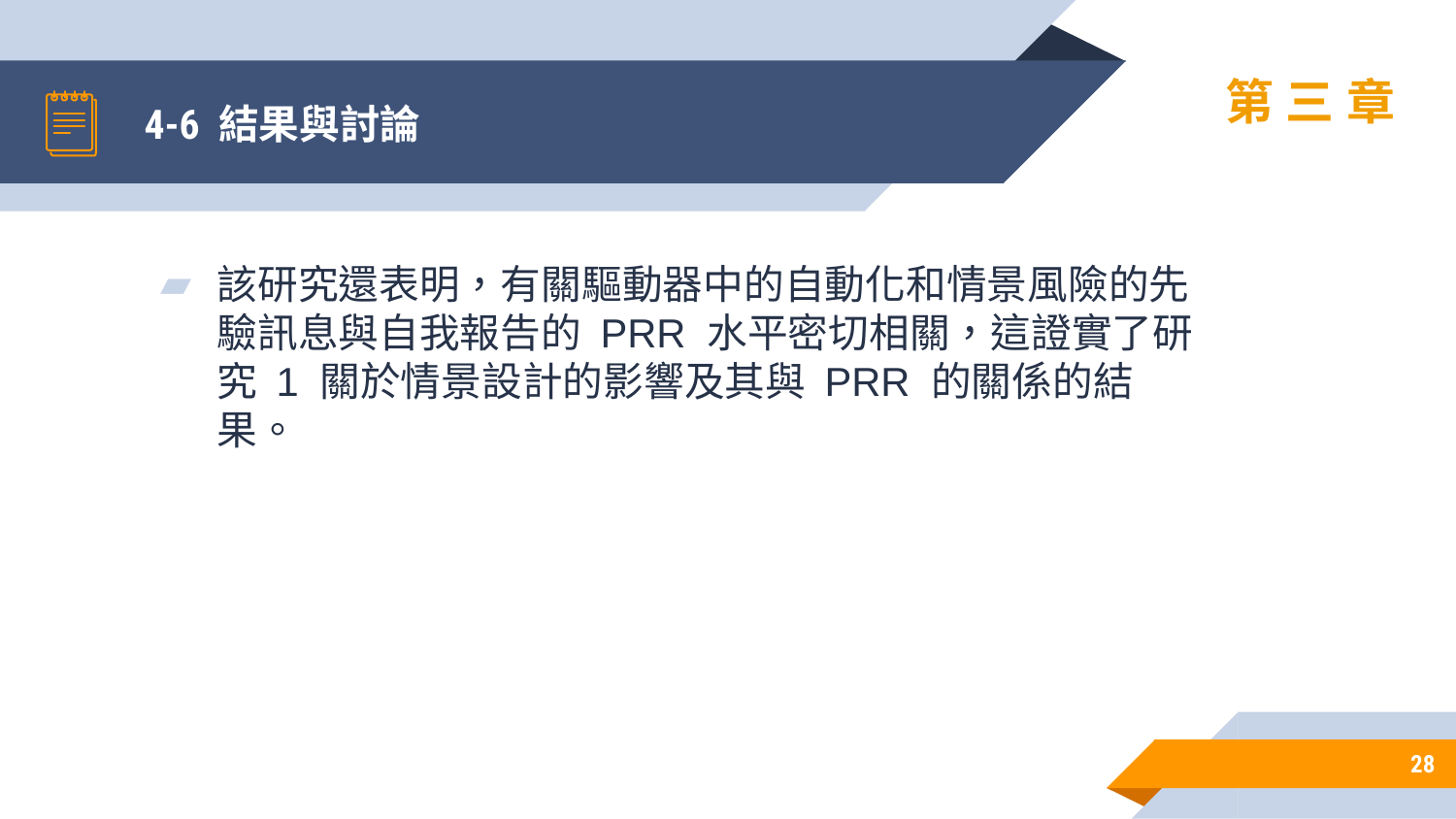

# 4-6 結果與討論
第三章

該研究還表明，有關驅動器中的自動化和情景風險的先驗訊息與自我報告的 PRR 水平密切相關，這證實了研究 1 關於情景設計的影響及其與 PRR 的關係的結果。

28